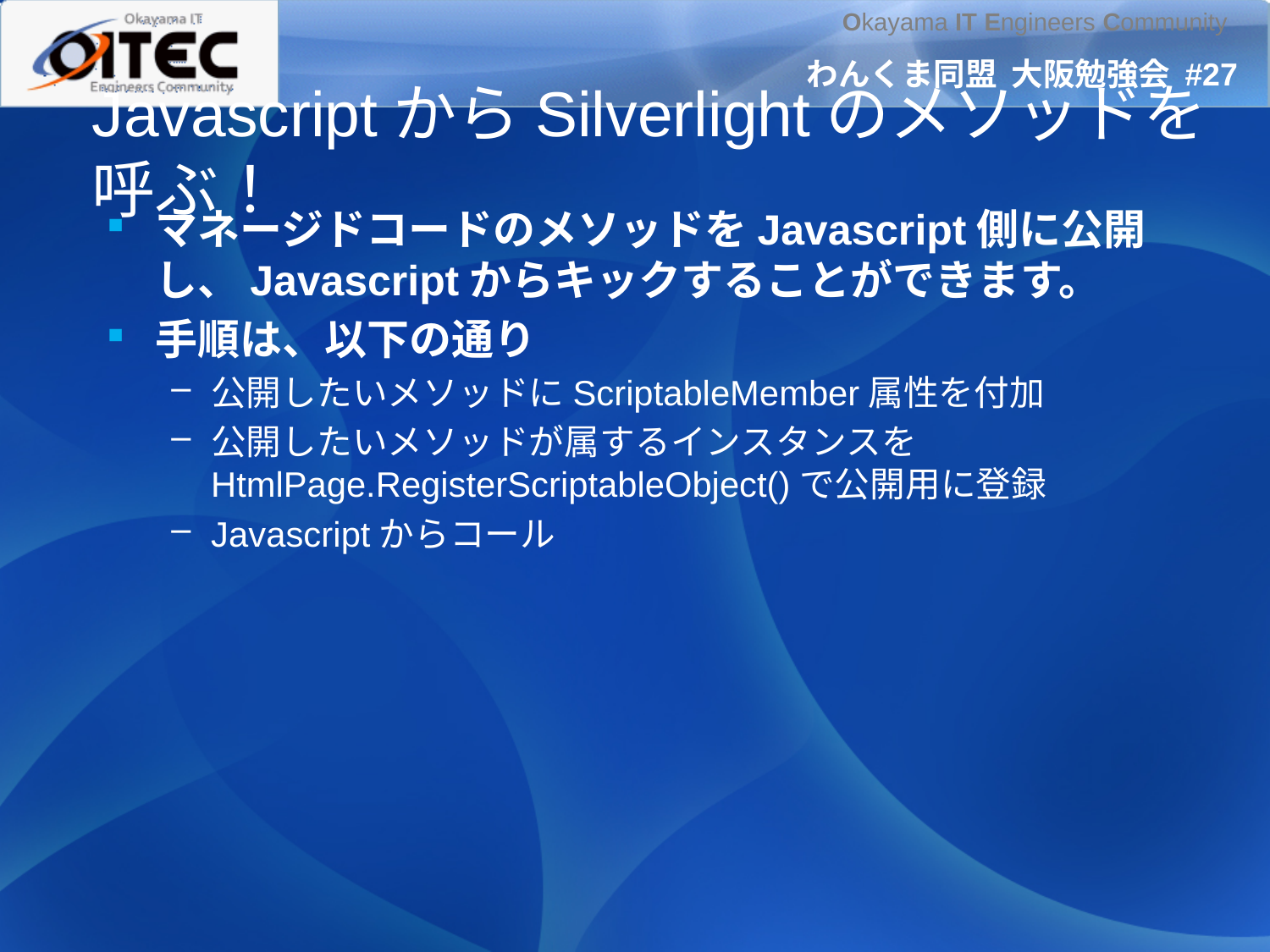

# JavascriptからSilverlightのメソッドを呼ぶ！
マネージドコードのメソッドをJavascript側に公開し、Javascriptからキックすることができます。
手順は、以下の通り
公開したいメソッドにScriptableMember属性を付加
公開したいメソッドが属するインスタンスをHtmlPage.RegisterScriptableObject()で公開用に登録
Javascriptからコール